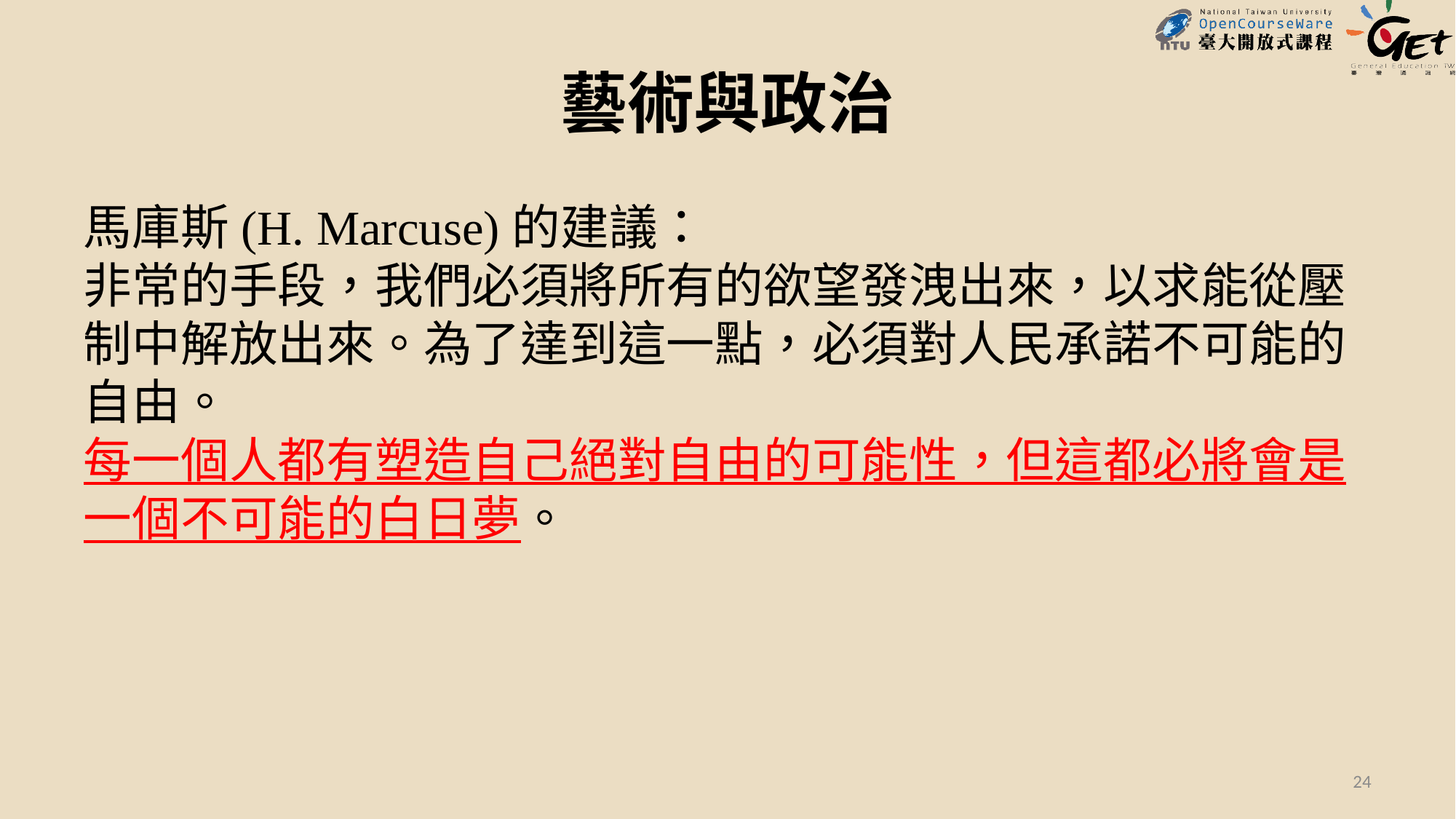

# 藝術與政治
馬庫斯(H. Marcuse)的建議：
非常的手段，我們必須將所有的欲望發洩出來，以求能從壓制中解放出來。為了達到這一點，必須對人民承諾不可能的自由。
每一個人都有塑造自己絕對自由的可能性，但這都必將會是一個不可能的白日夢。
24